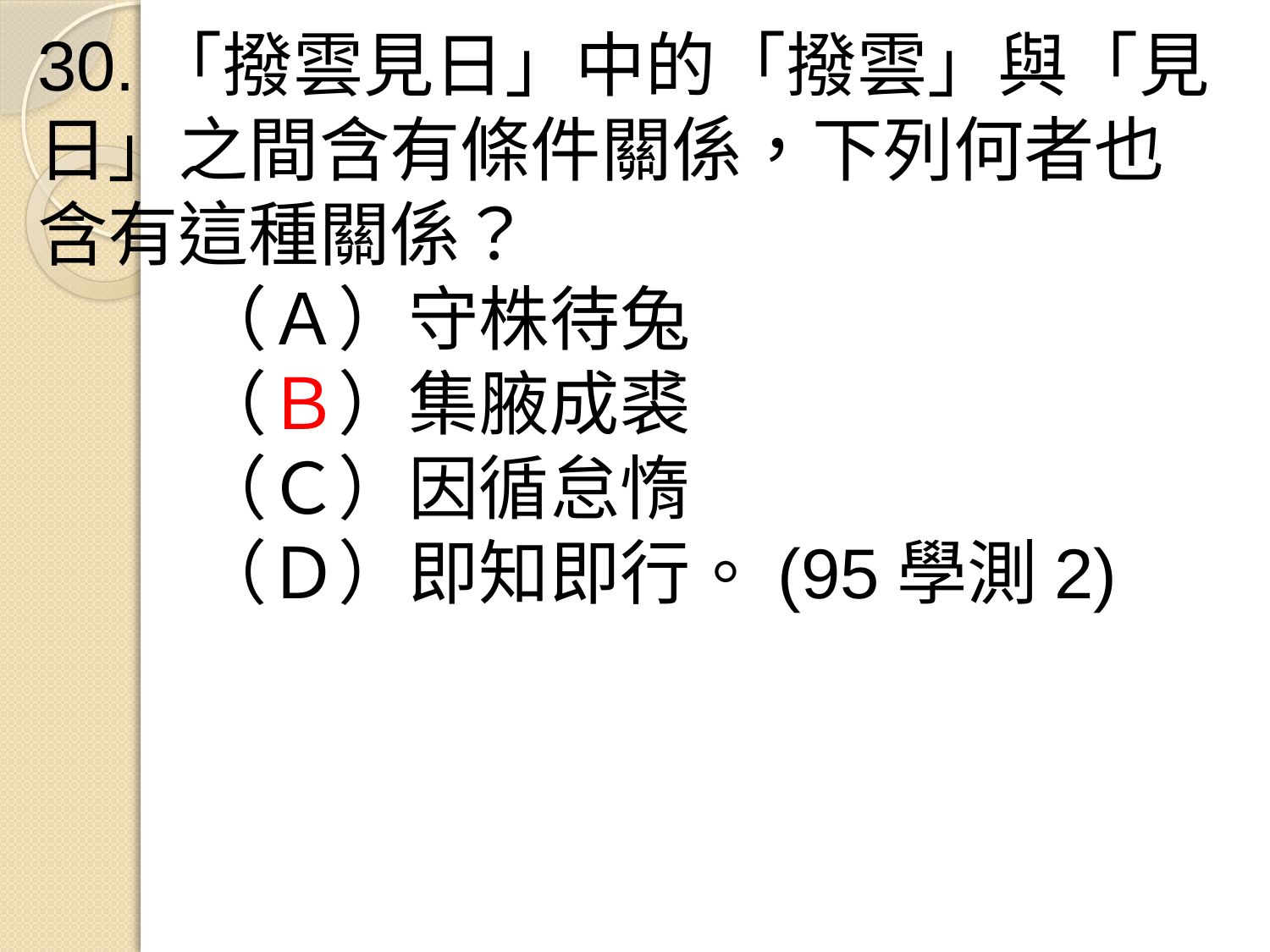

30.「撥雲見日」中的「撥雲」與「見日」之間含有條件關係，下列何者也含有這種關係？
         （Ａ）守株待兔
         （Ｂ）集腋成裘
         （Ｃ）因循怠惰
         （Ｄ）即知即行。(95學測2)